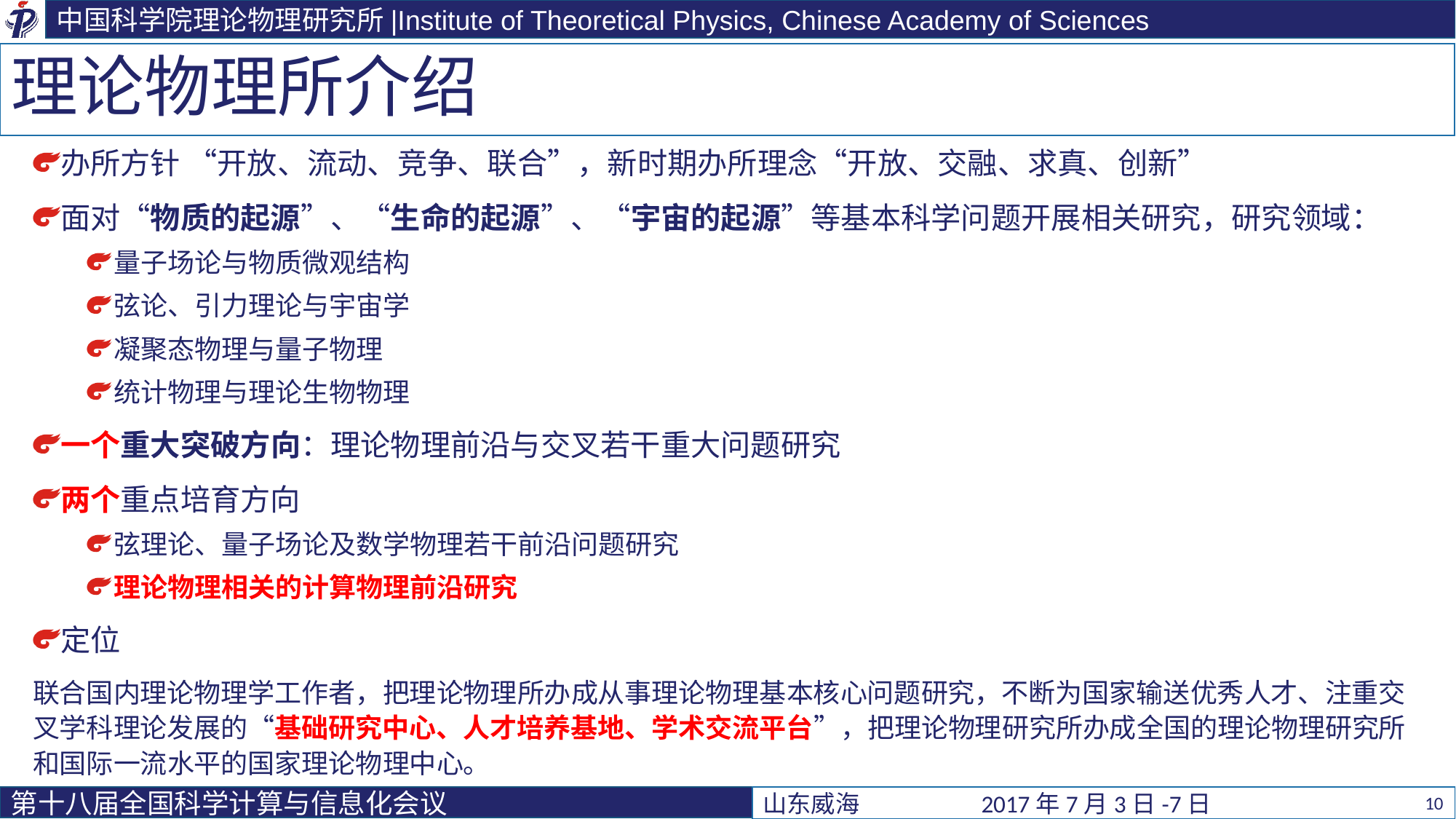

# 理论物理所介绍
办所方针 “开放、流动、竞争、联合”，新时期办所理念“开放、交融、求真、创新”
面对“物质的起源”、“生命的起源”、“宇宙的起源”等基本科学问题开展相关研究，研究领域：
量子场论与物质微观结构
弦论、引力理论与宇宙学
凝聚态物理与量子物理
统计物理与理论生物物理
一个重大突破方向：理论物理前沿与交叉若干重大问题研究
两个重点培育方向
弦理论、量子场论及数学物理若干前沿问题研究
理论物理相关的计算物理前沿研究
定位
联合国内理论物理学工作者，把理论物理所办成从事理论物理基本核心问题研究，不断为国家输送优秀人才、注重交叉学科理论发展的“基础研究中心、人才培养基地、学术交流平台”，把理论物理研究所办成全国的理论物理研究所和国际一流水平的国家理论物理中心。
10